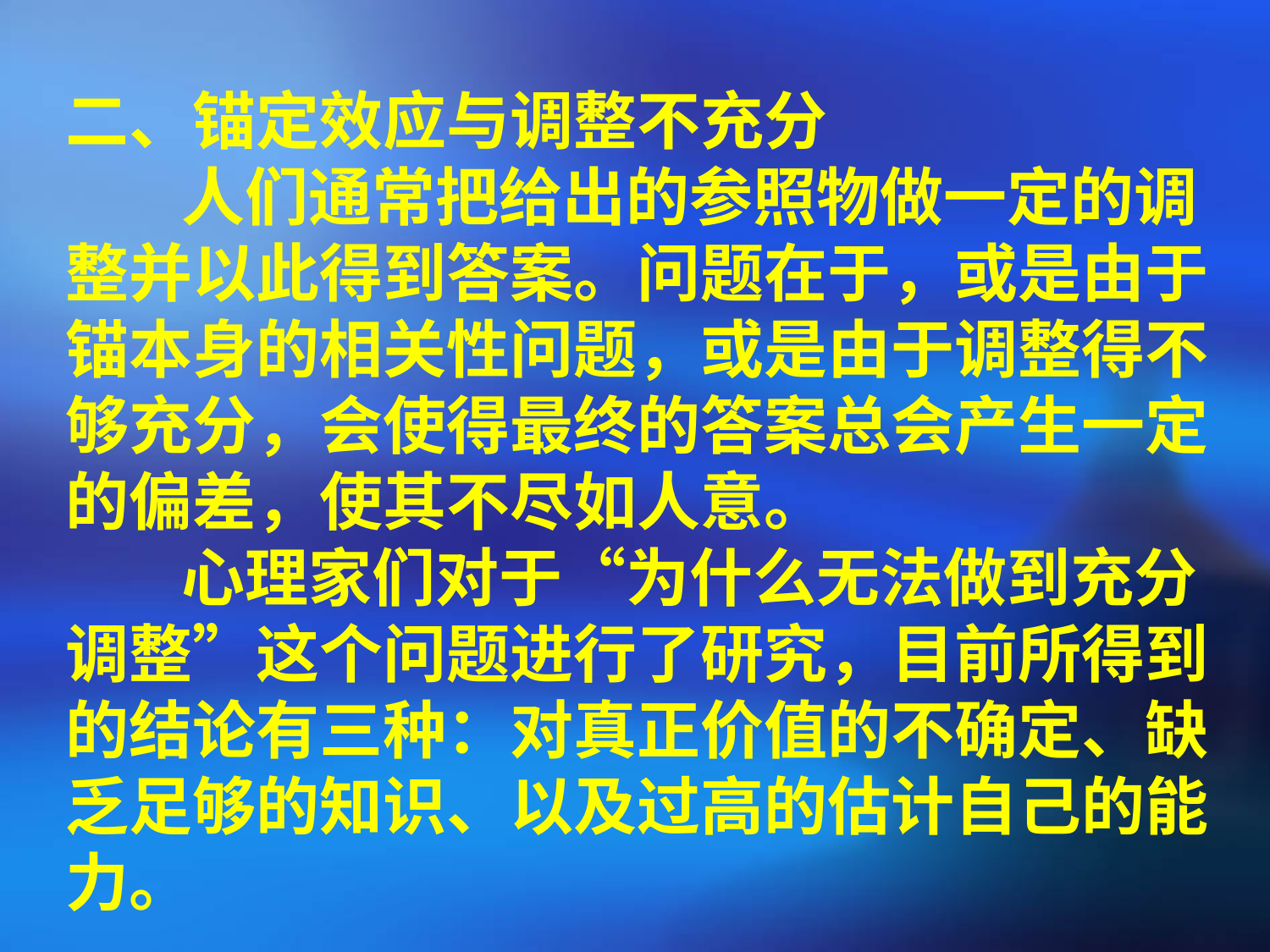

二、锚定效应与调整不充分
       人们通常把给出的参照物做一定的调整并以此得到答案。问题在于，或是由于锚本身的相关性问题，或是由于调整得不够充分，会使得最终的答案总会产生一定的偏差，使其不尽如人意。
       心理家们对于“为什么无法做到充分调整”这个问题进行了研究，目前所得到的结论有三种：对真正价值的不确定、缺乏足够的知识、以及过高的估计自己的能力。